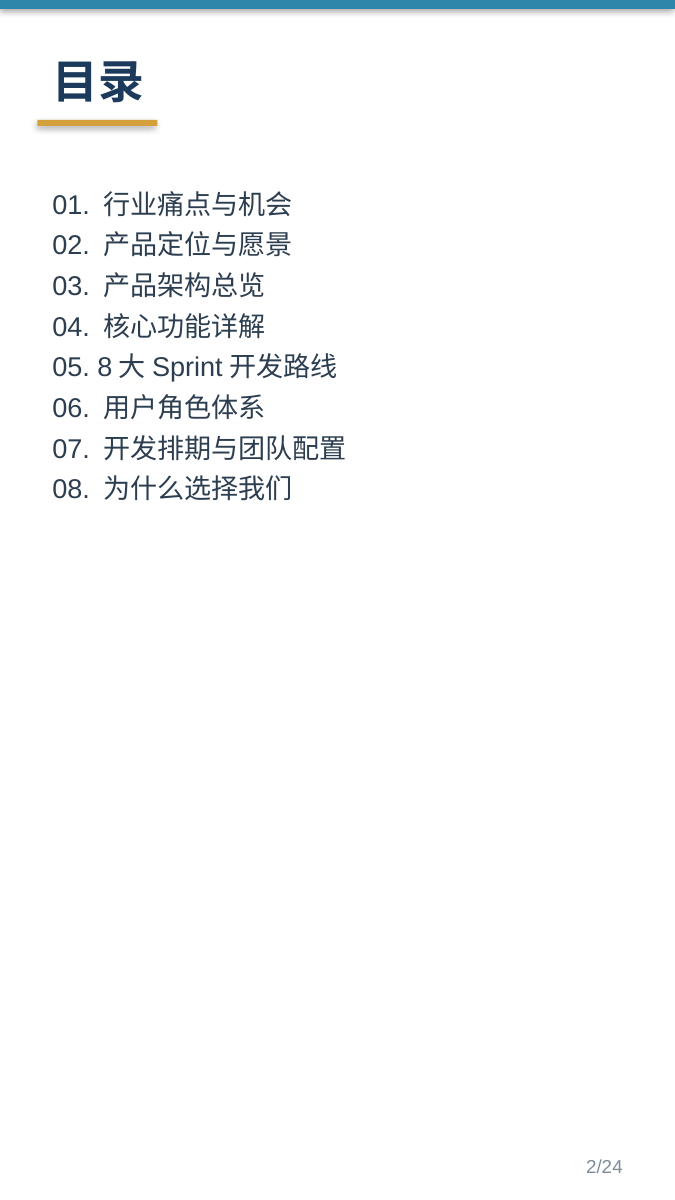

目录

01. 行业痛点与机会
02. 产品定位与愿景
03. 产品架构总览
04. 核心功能详解
05. 8大Sprint开发路线
06. 用户角色体系
07. 开发排期与团队配置
08. 为什么选择我们
2/24